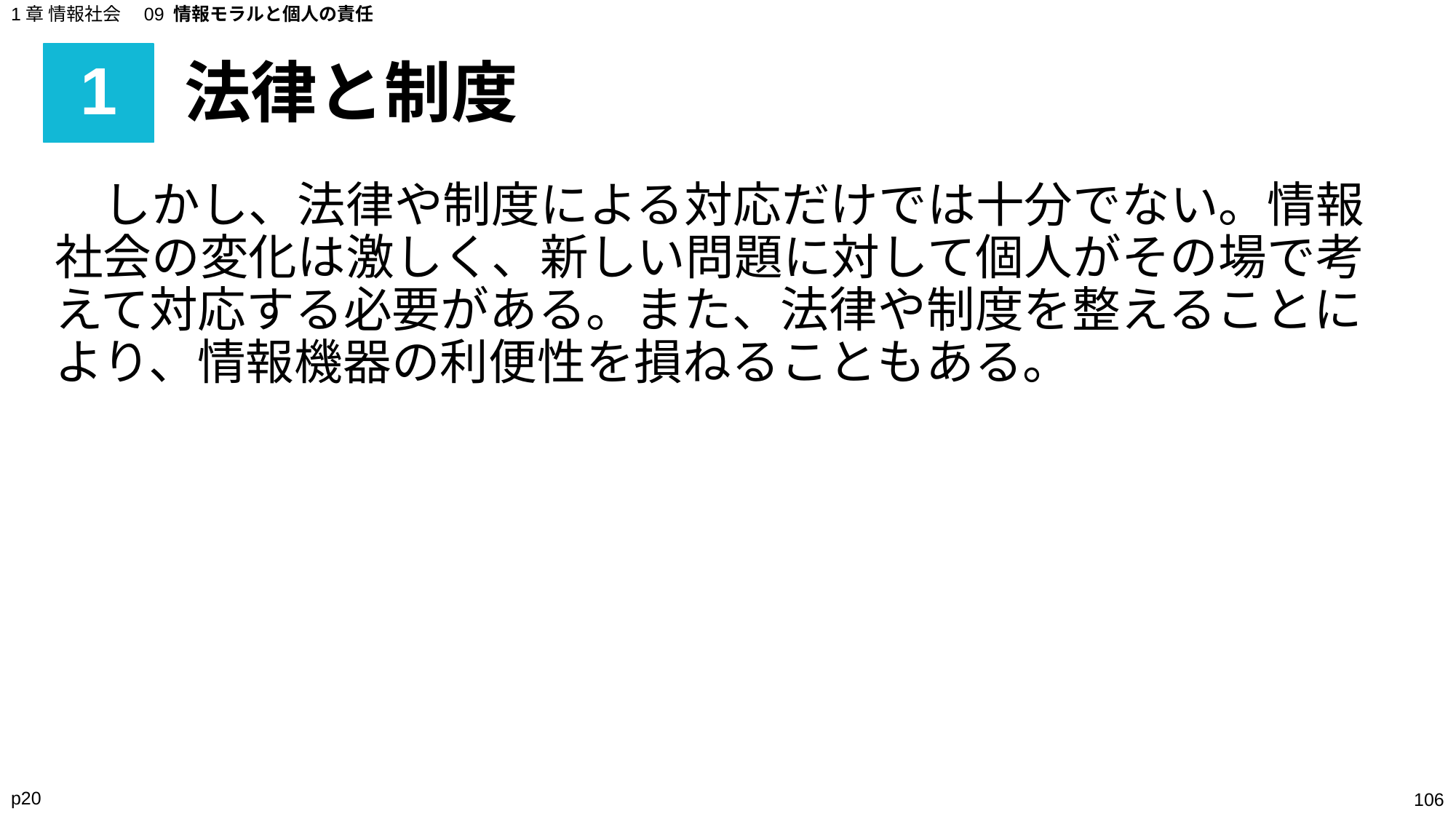

1章 情報社会　09 情報モラルと個人の責任

# 1
法律と制度
　しかし、法律や制度による対応だけでは十分でない。情報社会の変化は激しく、新しい問題に対して個人がその場で考えて対応する必要がある。また、法律や制度を整えることにより、情報機器の利便性を損ねることもある。
p20
106